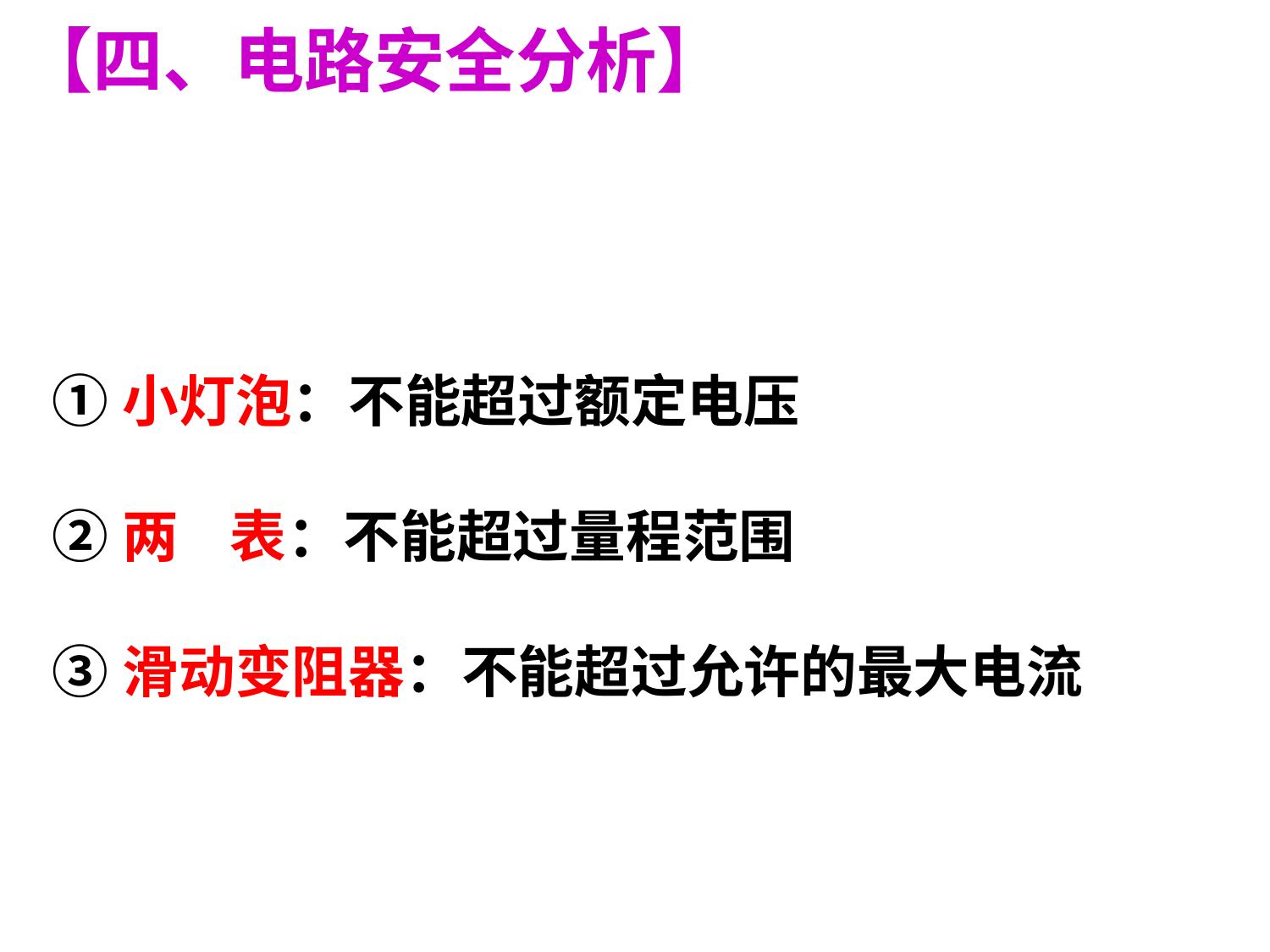

【四、电路安全分析】
①小灯泡：不能超过额定电压
②两    表：不能超过量程范围
③滑动变阻器：不能超过允许的最大电流